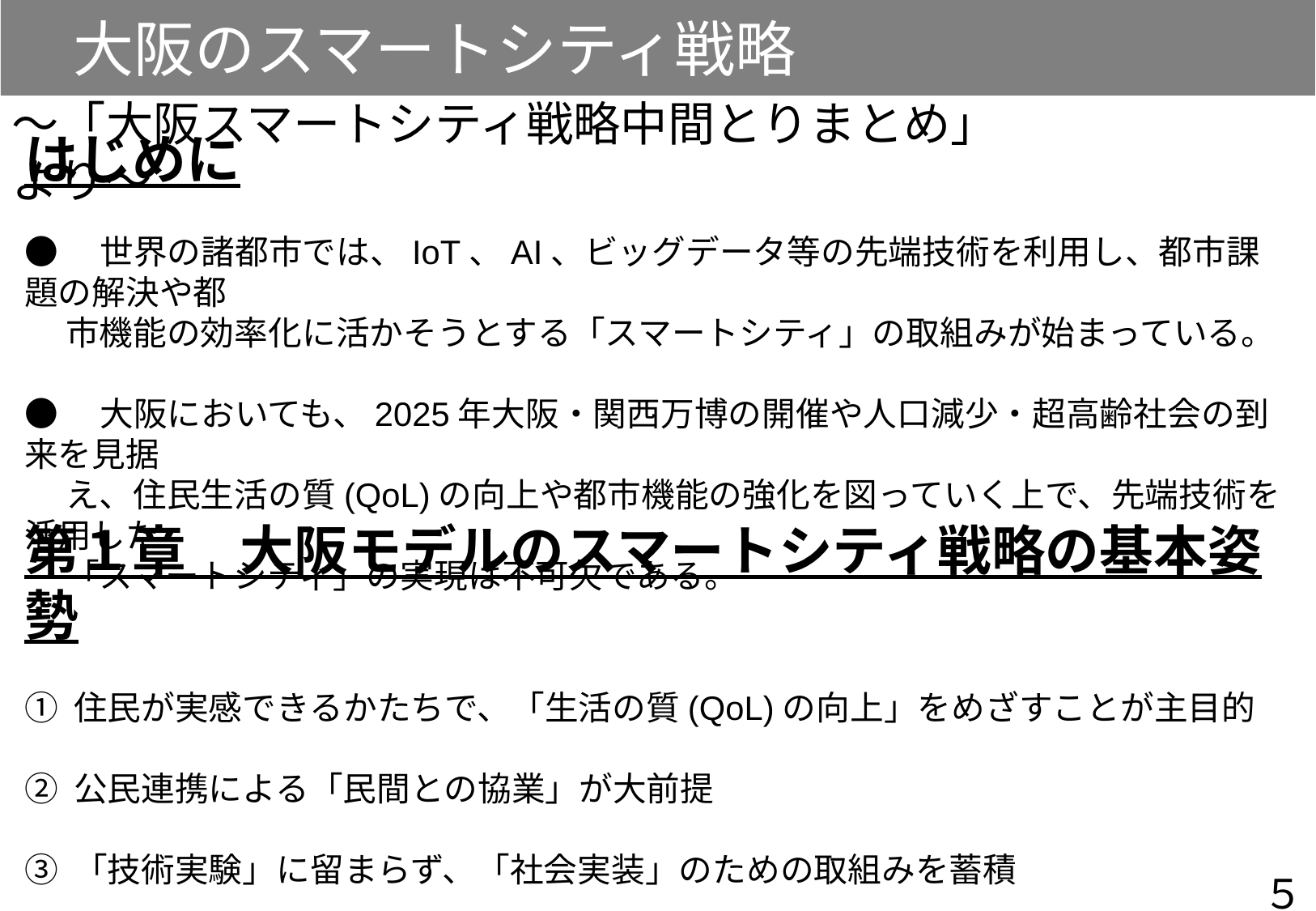

大阪のスマートシティ戦略
～「大阪スマートシティ戦略中間とりまとめ」より～
はじめに

●　世界の諸都市では、IoT、AI、ビッグデータ等の先端技術を利用し、都市課題の解決や都
　 市機能の効率化に活かそうとする「スマートシティ」の取組みが始まっている。

●　大阪においても、2025年大阪・関西万博の開催や人口減少・超高齢社会の到来を見据
　 え、住民生活の質(QoL)の向上や都市機能の強化を図っていく上で、先端技術を活用した
　 「スマートシティ」の実現は不可欠である。
第１章　大阪モデルのスマートシティ戦略の基本姿勢

① 住民が実感できるかたちで、「生活の質(QoL)の向上」をめざすことが主目的

② 公民連携による「民間との協業」が大前提

③ 「技術実験」に留まらず、「社会実装」のための取組みを蓄積
５